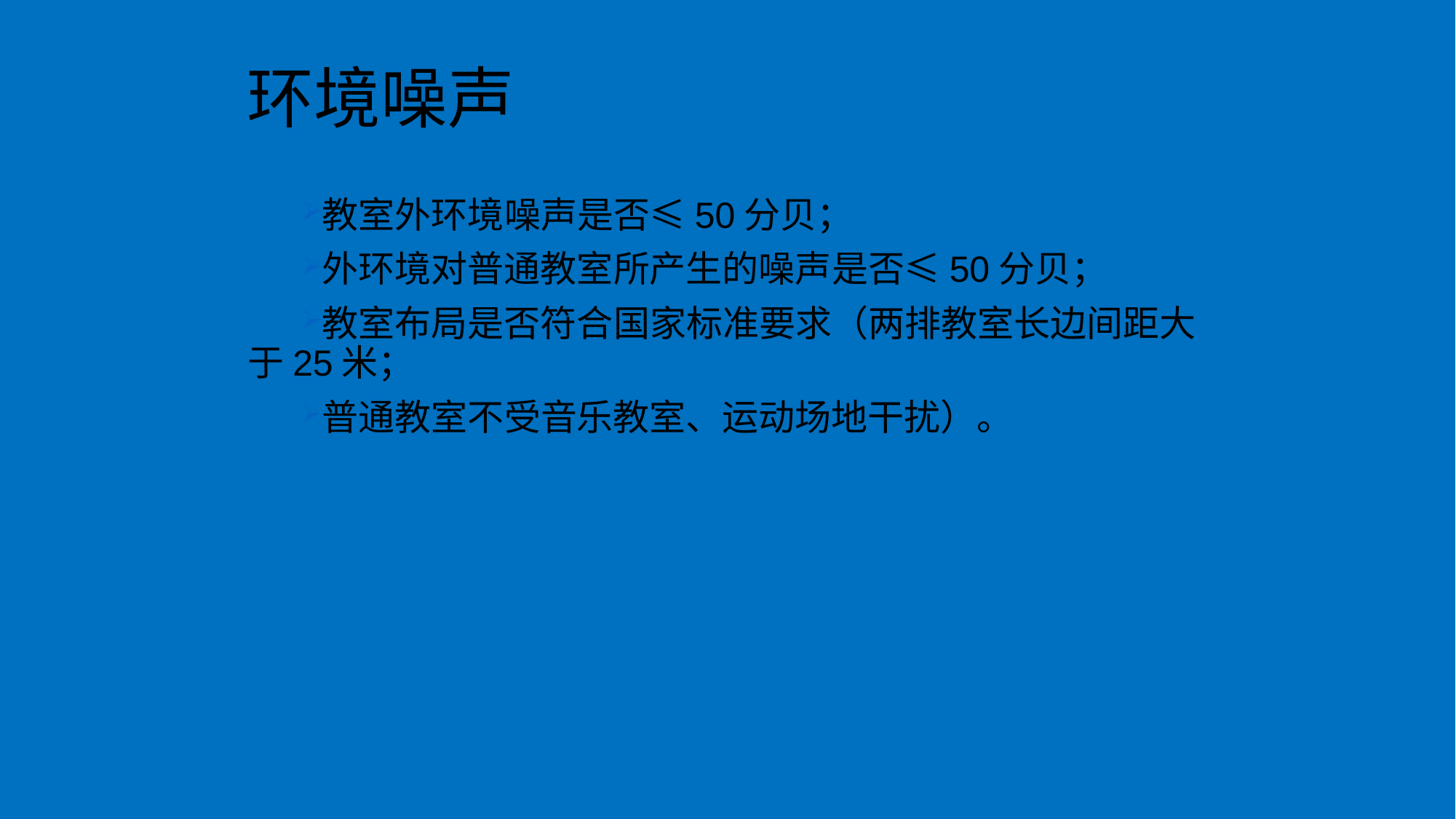

# 环境噪声
教室外环境噪声是否≤50分贝；
外环境对普通教室所产生的噪声是否≤50分贝；
教室布局是否符合国家标准要求（两排教室长边间距大于25米；
普通教室不受音乐教室、运动场地干扰）。